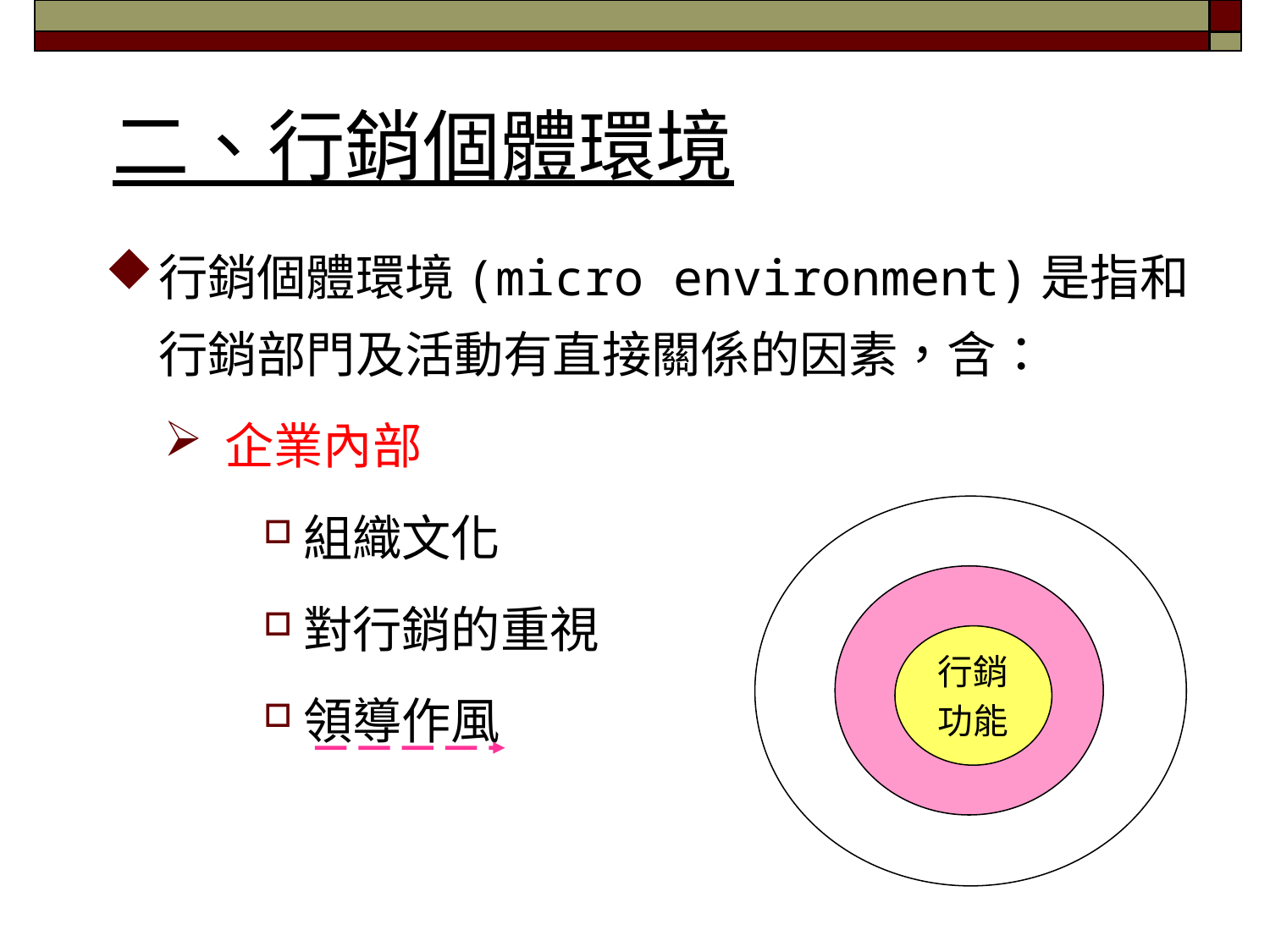

# 二、行銷個體環境
行銷個體環境(micro environment)是指和行銷部門及活動有直接關係的因素，含：
企業內部
組織文化
對行銷的重視
領導作風

行銷
功能

13/51